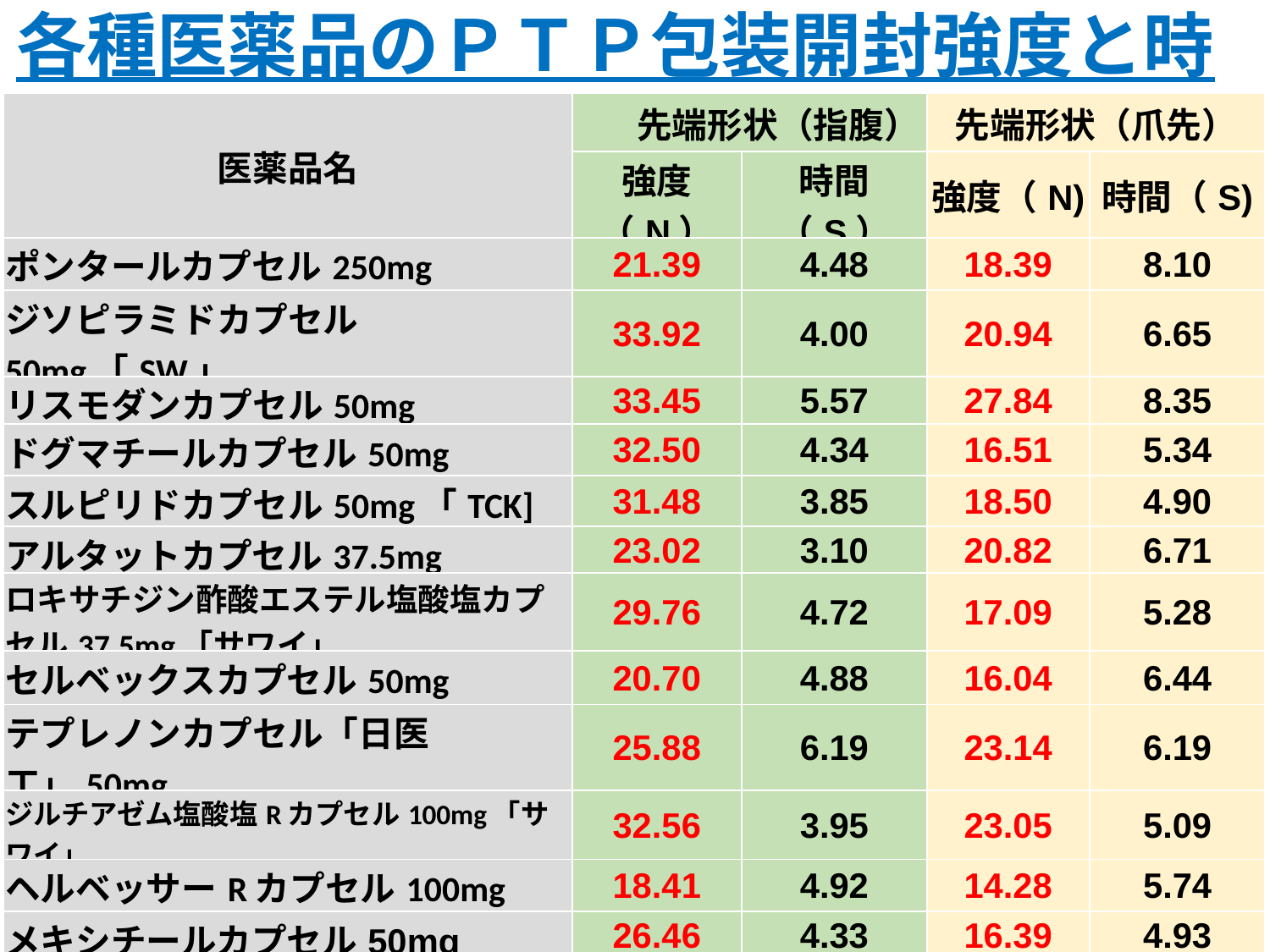

各種医薬品のＰＴＰ包装開封強度と時間
| 医薬品名 | 先端形状（指腹） |  | 先端形状（爪先） |  |
| --- | --- | --- | --- | --- |
|  | 強度（N） | 時間（S） | 強度（N) | 時間（S) |
| ポンタールカプセル250mg | 21.39 | 4.48 | 18.39 | 8.10 |
| ジソピラミドカプセル50mg「SW」 | 33.92 | 4.00 | 20.94 | 6.65 |
| リスモダンカプセル50mg | 33.45 | 5.57 | 27.84 | 8.35 |
| ドグマチールカプセル50mg | 32.50 | 4.34 | 16.51 | 5.34 |
| スルピリドカプセル50mg「TCK] | 31.48 | 3.85 | 18.50 | 4.90 |
| アルタットカプセル37.5mg | 23.02 | 3.10 | 20.82 | 6.71 |
| ロキサチジン酢酸エステル塩酸塩カプセル37.5mg「サワイ」 | 29.76 | 4.72 | 17.09 | 5.28 |
| セルベックスカプセル50mg | 20.70 | 4.88 | 16.04 | 6.44 |
| テプレノンカプセル「日医工」50mg | 25.88 | 6.19 | 23.14 | 6.19 |
| ジルチアゼム塩酸塩Rカプセル100mg「サワイ」 | 32.56 | 3.95 | 23.05 | 5.09 |
| ヘルベッサーRカプセル100mg | 18.41 | 4.92 | 14.28 | 5.74 |
| メキシチールカプセル50mg | 26.46 | 4.33 | 16.39 | 4.93 |
| メキシレン塩酸塩カプセル50mg「サワイ」 | 25.52 | 4.26 | 21.36 | 6.06 |

時間（Ｓ）